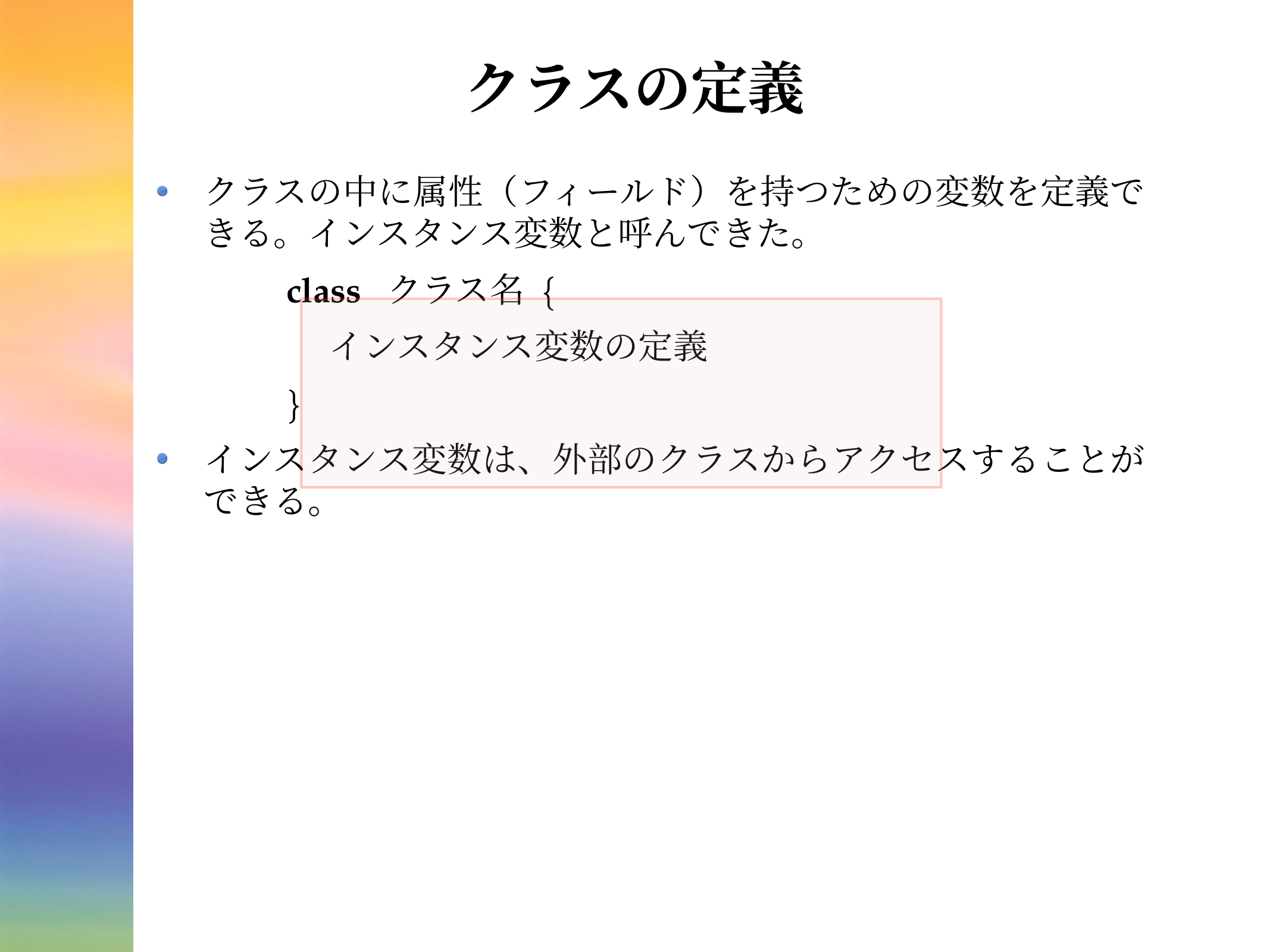

# クラスの定義
クラスの中に属性（フィールド）を持つための変数を定義できる。インスタンス変数と呼んできた。
class  クラス名 {
インスタンス変数の定義
}
インスタンス変数は、外部のクラスからアクセスすることができる。